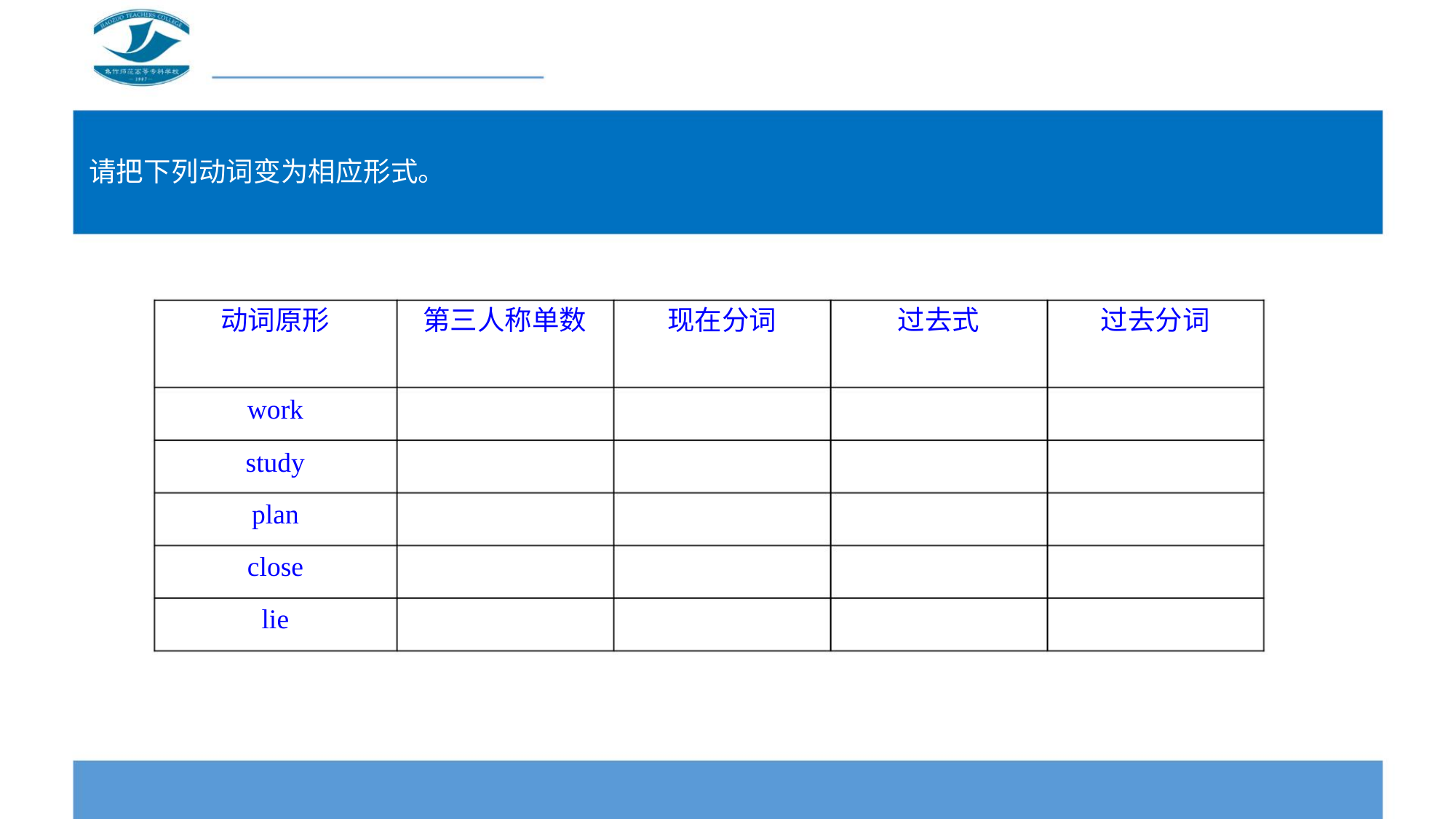

请把下列动词变为相应形式。
动词原形
第三人称单数
现在分词
过去式
过去分词
work
study
plan
close
lie